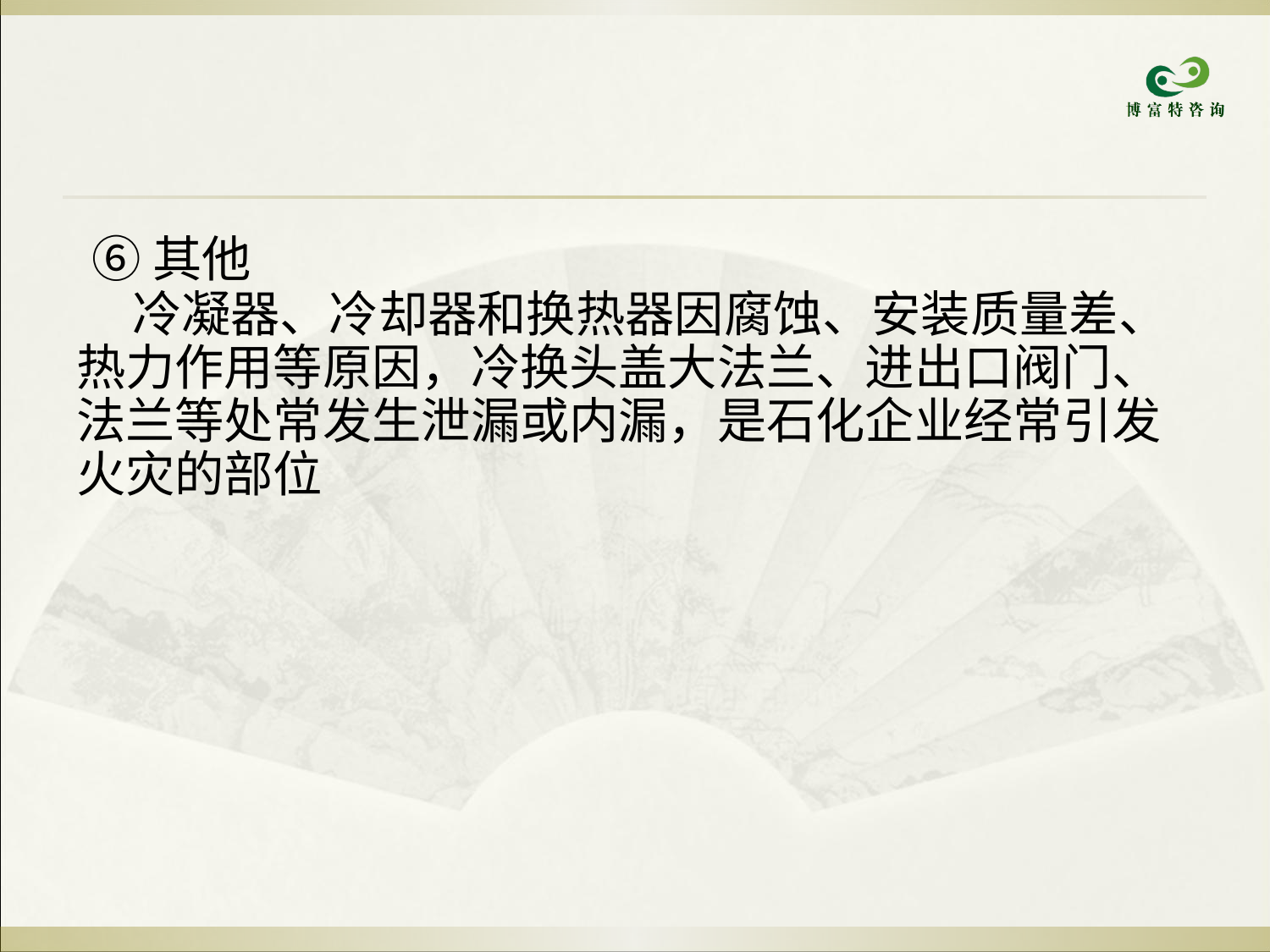

⑥其他
    冷凝器、冷却器和换热器因腐蚀、安装质量差、热力作用等原因，冷换头盖大法兰、进出口阀门、法兰等处常发生泄漏或内漏，是石化企业经常引发火灾的部位